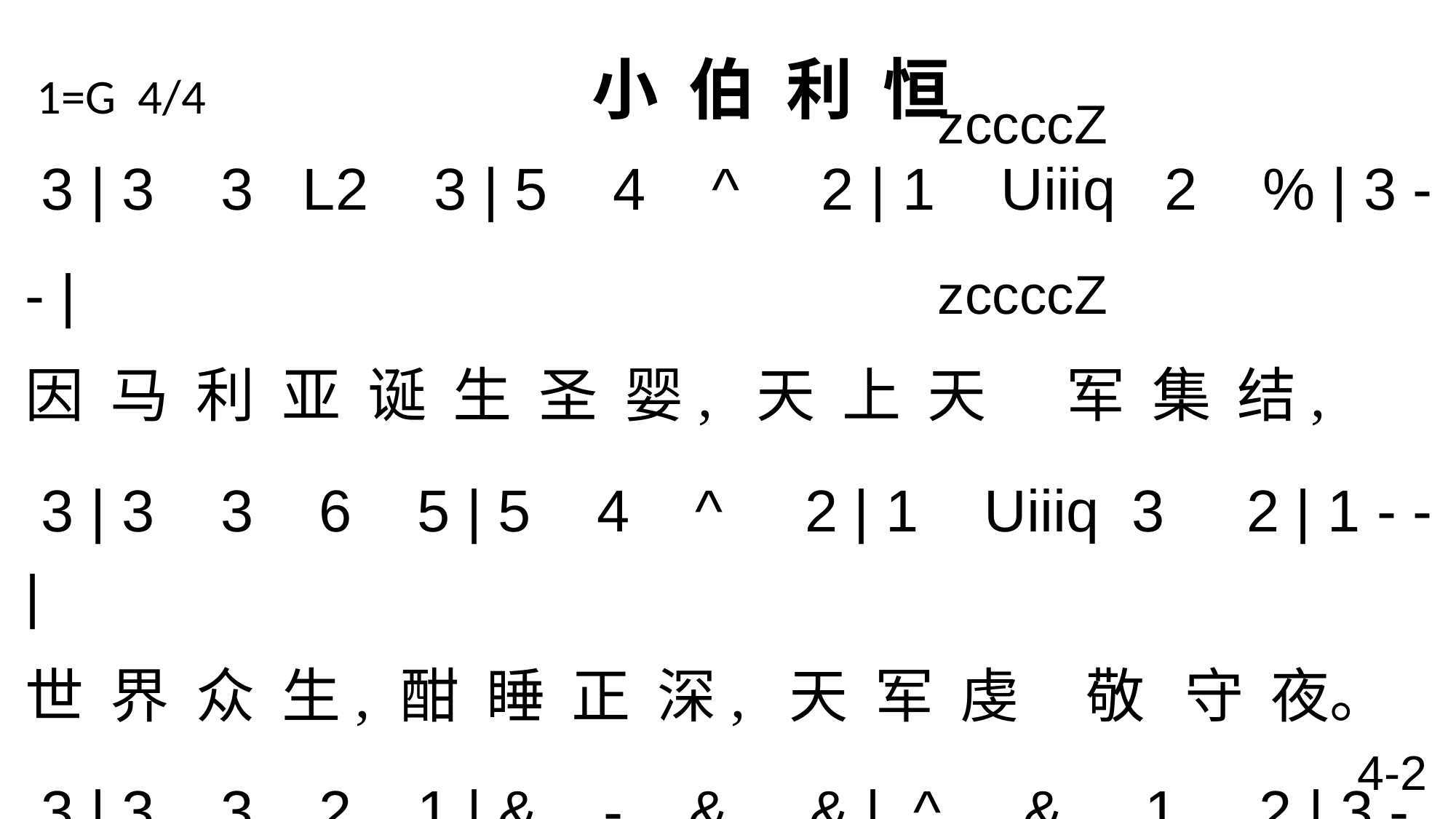

# 1=G  4/4                                  小  伯  利  恒
 zccccZ
 3 | 3    3   L2    3 | 5    4    ^     2 | 1    Uiiiq   2    % | 3 - - |
因  马  利  亚  诞  生  圣  婴,  天  上  天      军  集  结,
 3 | 3    3    6    5 | 5    4    ^     2 | 1    Uiiiq  3     2 | 1 - - |
世  界  众  生, 酣  睡  正  深,  天  军  虔     敬   守  夜。
 3 | 3    3    2    1 | &    -    &     & |  ^     &     1     2 | 3 - - |
晨  星  啊, 同  来  颂        扬,  同   来   礼   拜   虔  诚,
 3 | 3    3   L2    3 | 5    4    ^     6 |  5     1     39   w | 1 - - \
同  来  感  谢  至  尊  上  主,  同   祝   世   界   和  平。
 zccccZ
4-2